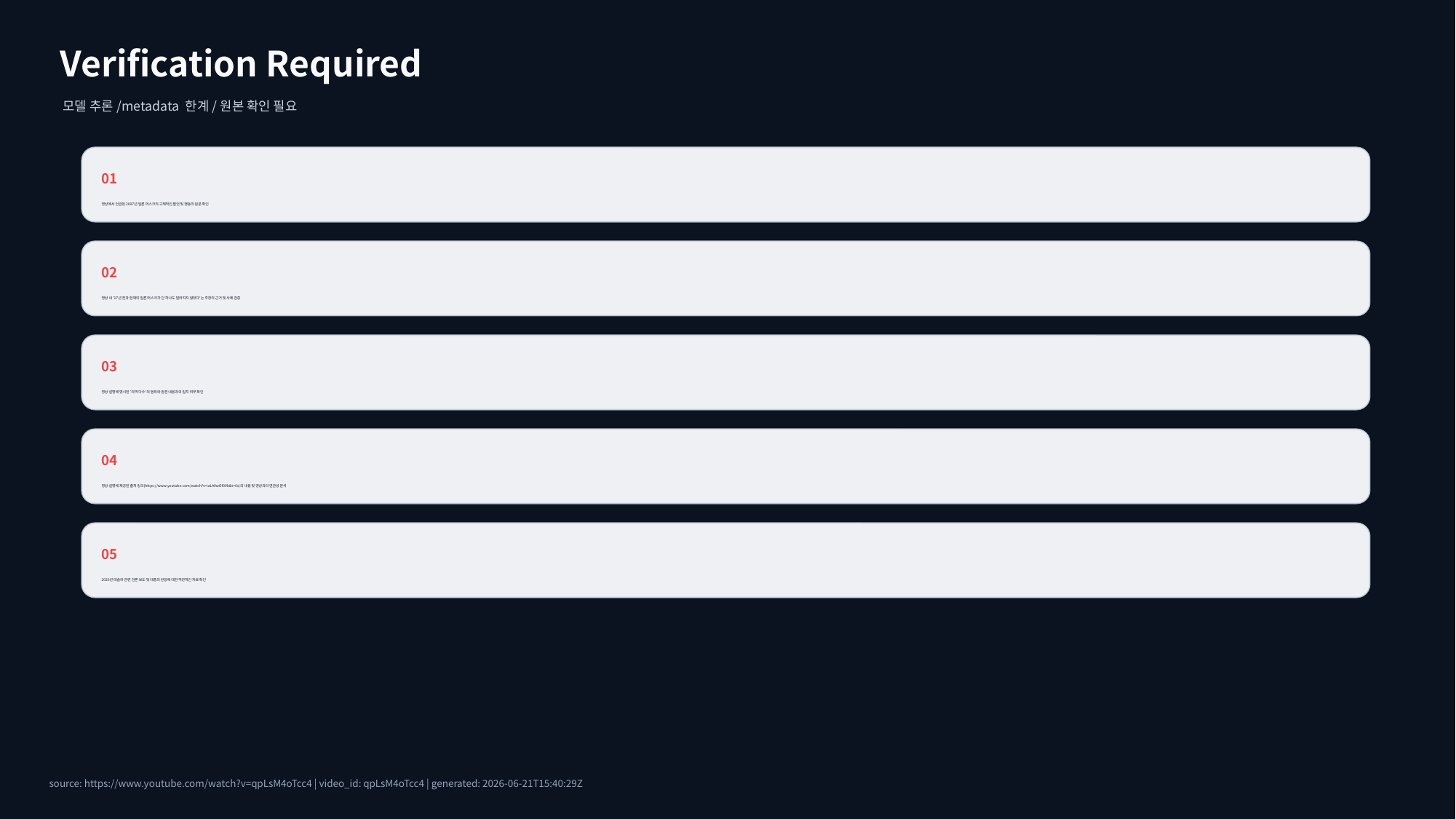

Verification Required
모델 추론/metadata 한계/원본 확인 필요

01
영상에서 언급된 2007년 일론 머스크의 구체적인 발언 및 행동의 원문 확인

02
영상 내 '17년 전과 현재의 일론 머스크가 단 하나도 달라지지 않았다'는 주장의 근거 및 사례 검증

03
영상 설명에 명시된 '의역 다수'의 범위와 원본 내용과의 일치 여부 확인

04
영상 설명에 제공된 출처 링크(https://www.youtube.com/watch?v=iaLhVwOf9Vk&t=0s)의 내용 및 영상과의 연관성 분석

05
2020년 테슬라 관련 언론 보도 및 대중의 반응에 대한 객관적인 자료 확인
source: https://www.youtube.com/watch?v=qpLsM4oTcc4 | video_id: qpLsM4oTcc4 | generated: 2026-06-21T15:40:29Z